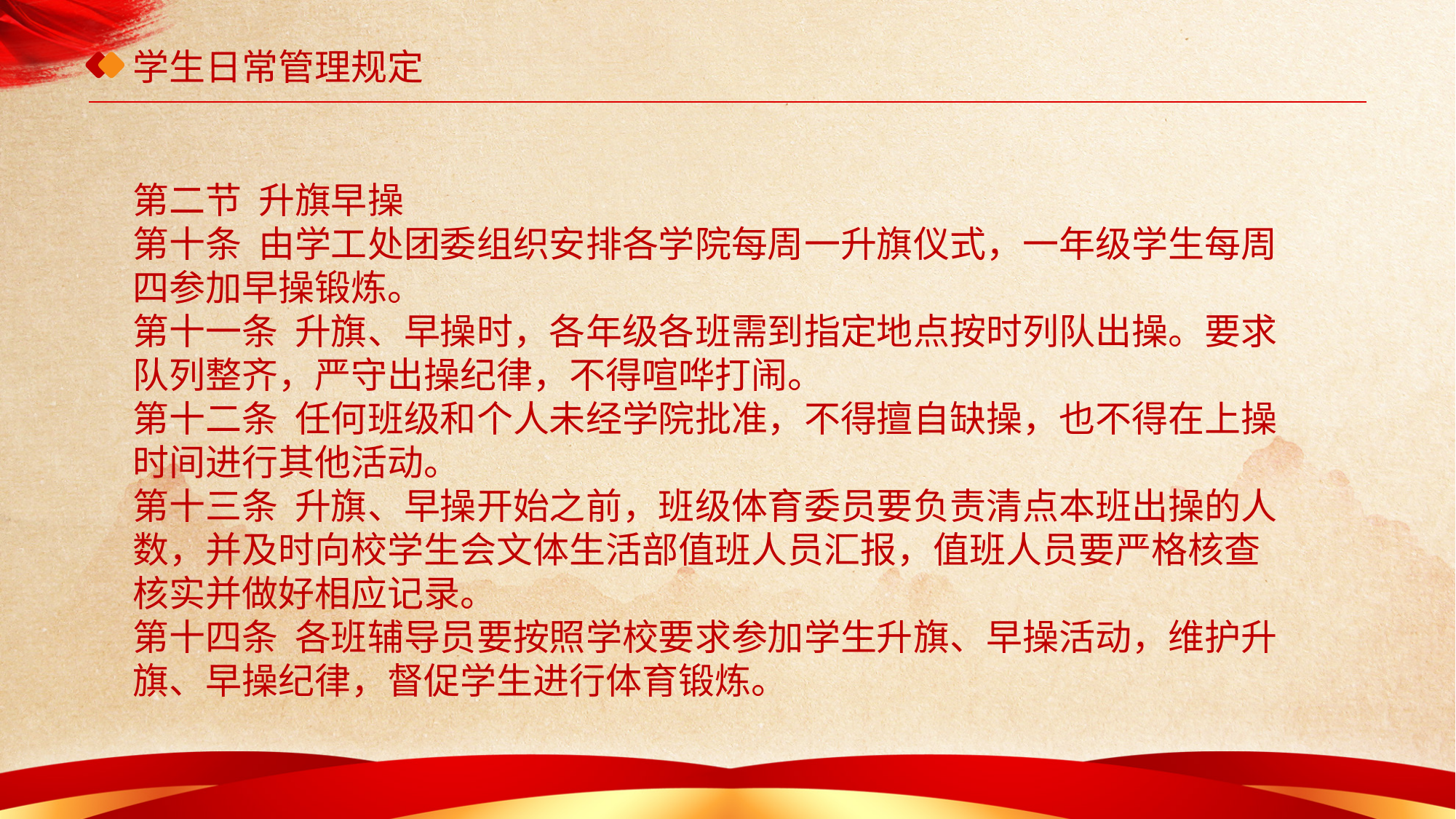

# 学生日常管理规定
第二节  升旗早操
第十条  由学工处团委组织安排各学院每周一升旗仪式，一年级学生每周四参加早操锻炼。
第十一条  升旗、早操时，各年级各班需到指定地点按时列队出操。要求队列整齐，严守出操纪律，不得喧哗打闹。
第十二条  任何班级和个人未经学院批准，不得擅自缺操，也不得在上操时间进行其他活动。
第十三条  升旗、早操开始之前，班级体育委员要负责清点本班出操的人数，并及时向校学生会文体生活部值班人员汇报，值班人员要严格核查核实并做好相应记录。
第十四条  各班辅导员要按照学校要求参加学生升旗、早操活动，维护升旗、早操纪律，督促学生进行体育锻炼。